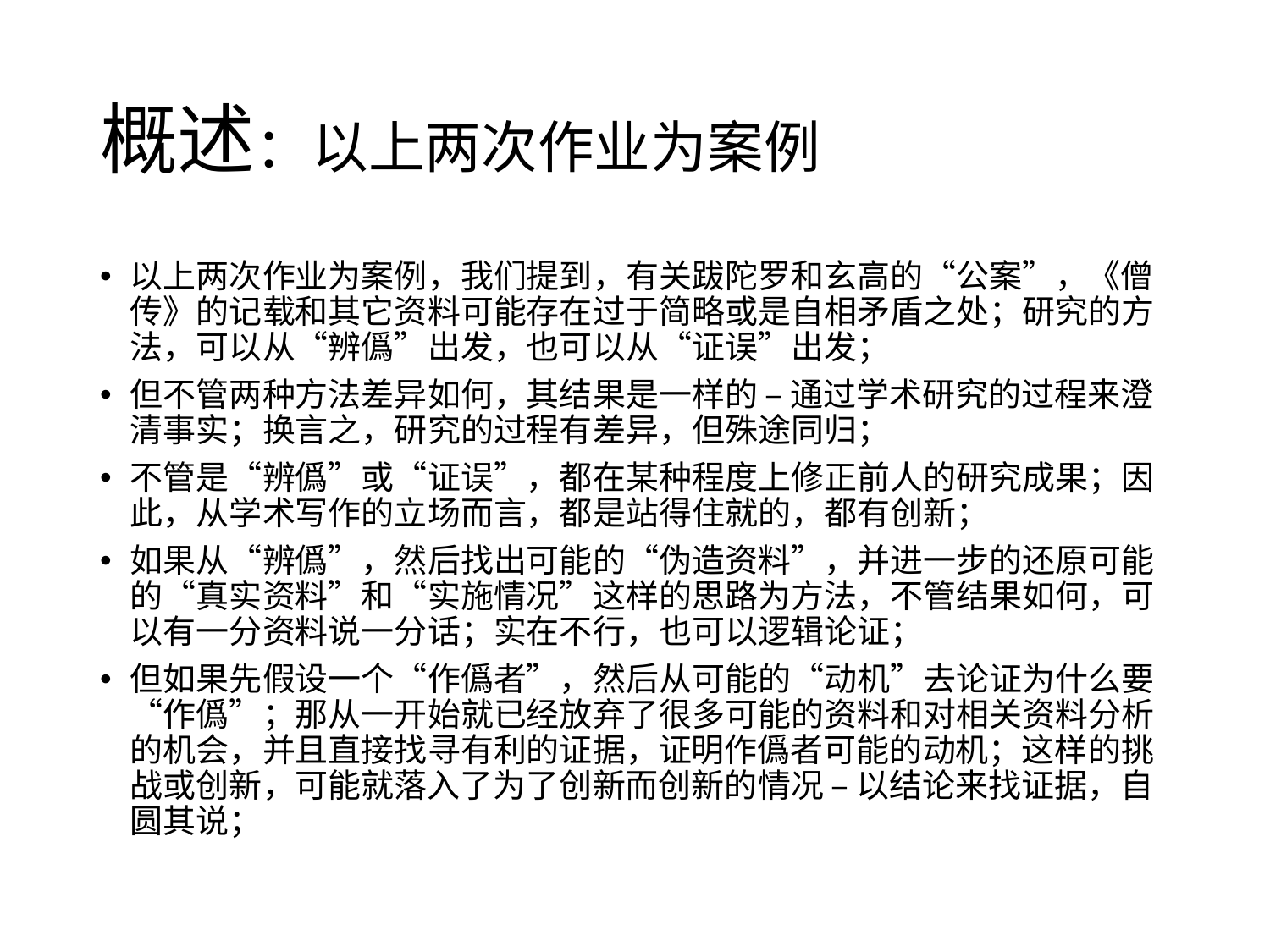

# 概述：以上两次作业为案例
以上两次作业为案例，我们提到，有关跋陀罗和玄高的“公案”，《僧传》的记载和其它资料可能存在过于简略或是自相矛盾之处；研究的方法，可以从“辨僞”出发，也可以从“证误”出发；
但不管两种方法差异如何，其结果是一样的 – 通过学术研究的过程来澄清事实；换言之，研究的过程有差异，但殊途同归；
不管是“辨僞”或“证误”，都在某种程度上修正前人的研究成果；因此，从学术写作的立场而言，都是站得住就的，都有创新；
如果从“辨僞”，然后找出可能的“伪造资料”，并进一步的还原可能的“真实资料”和“实施情况”这样的思路为方法，不管结果如何，可以有一分资料说一分话；实在不行，也可以逻辑论证；
但如果先假设一个“作僞者”，然后从可能的“动机”去论证为什么要“作僞”；那从一开始就已经放弃了很多可能的资料和对相关资料分析的机会，并且直接找寻有利的证据，证明作僞者可能的动机；这样的挑战或创新，可能就落入了为了创新而创新的情况 – 以结论来找证据，自圆其说；